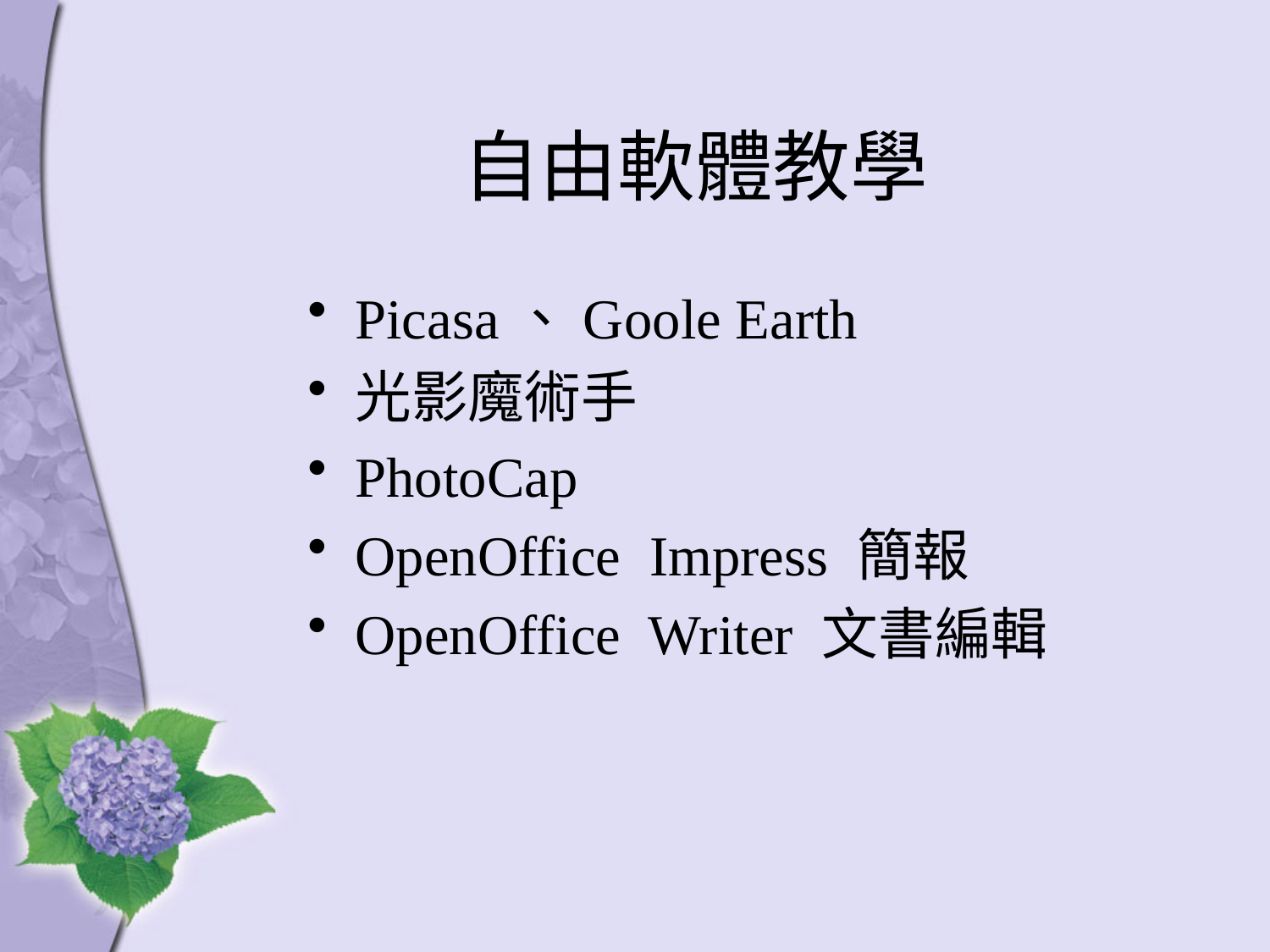

# 自由軟體教學
Picasa、Goole Earth
光影魔術手
PhotoCap
OpenOffice  Impress 簡報
OpenOffice  Writer 文書編輯